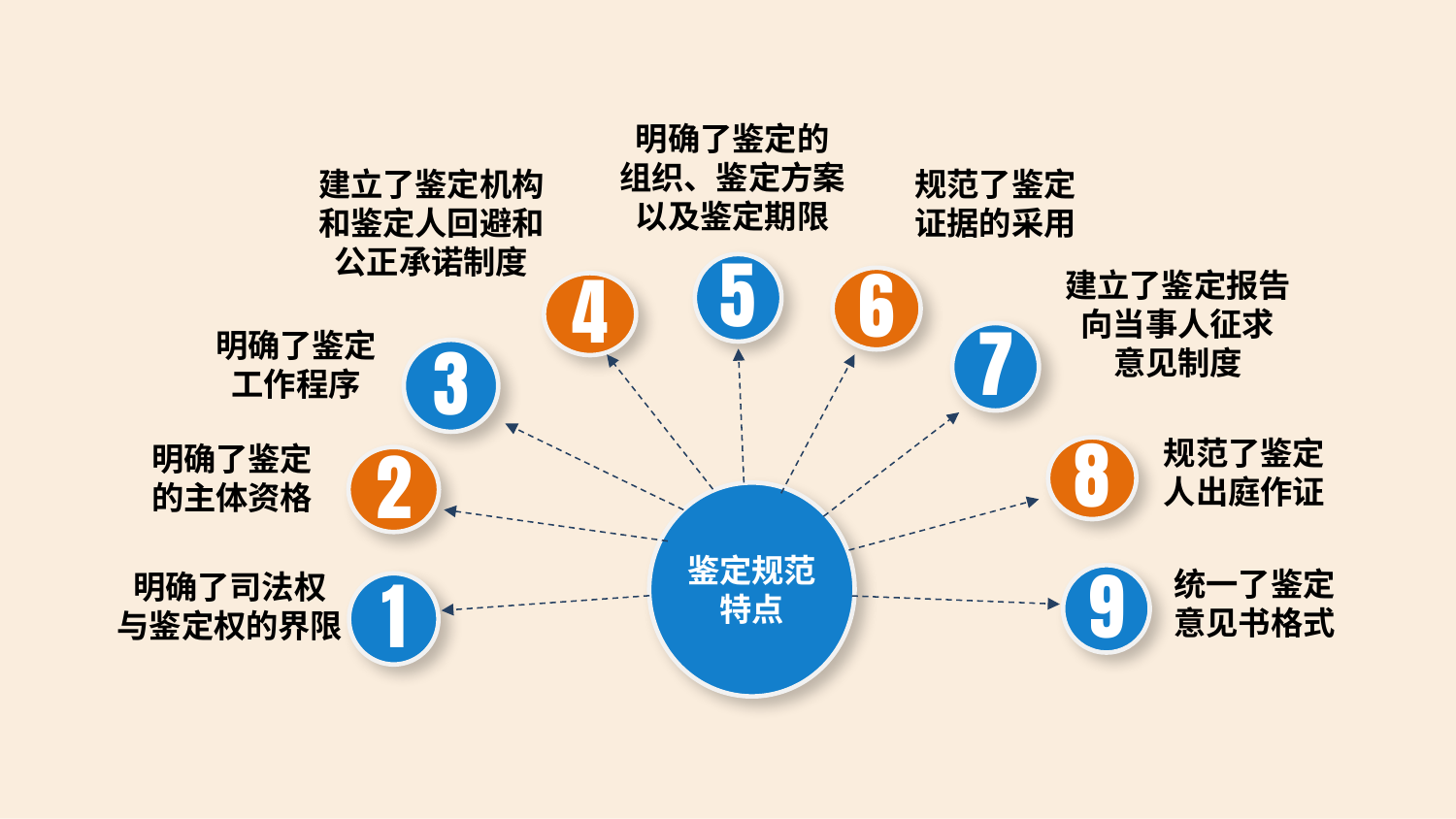

明确了鉴定的
组织、鉴定方案以及鉴定期限
建立了鉴定机构和鉴定人回避和公正承诺制度
规范了鉴定
证据的采用
明确了鉴定
工作程序
明确了鉴定
的主体资格
明确了司法权
与鉴定权的界限
建立了鉴定报告向当事人征求
意见制度
规范了鉴定人出庭作证
统一了鉴定意见书格式
5
6
4
7
3

8
2
鉴定规范
特点
9
1